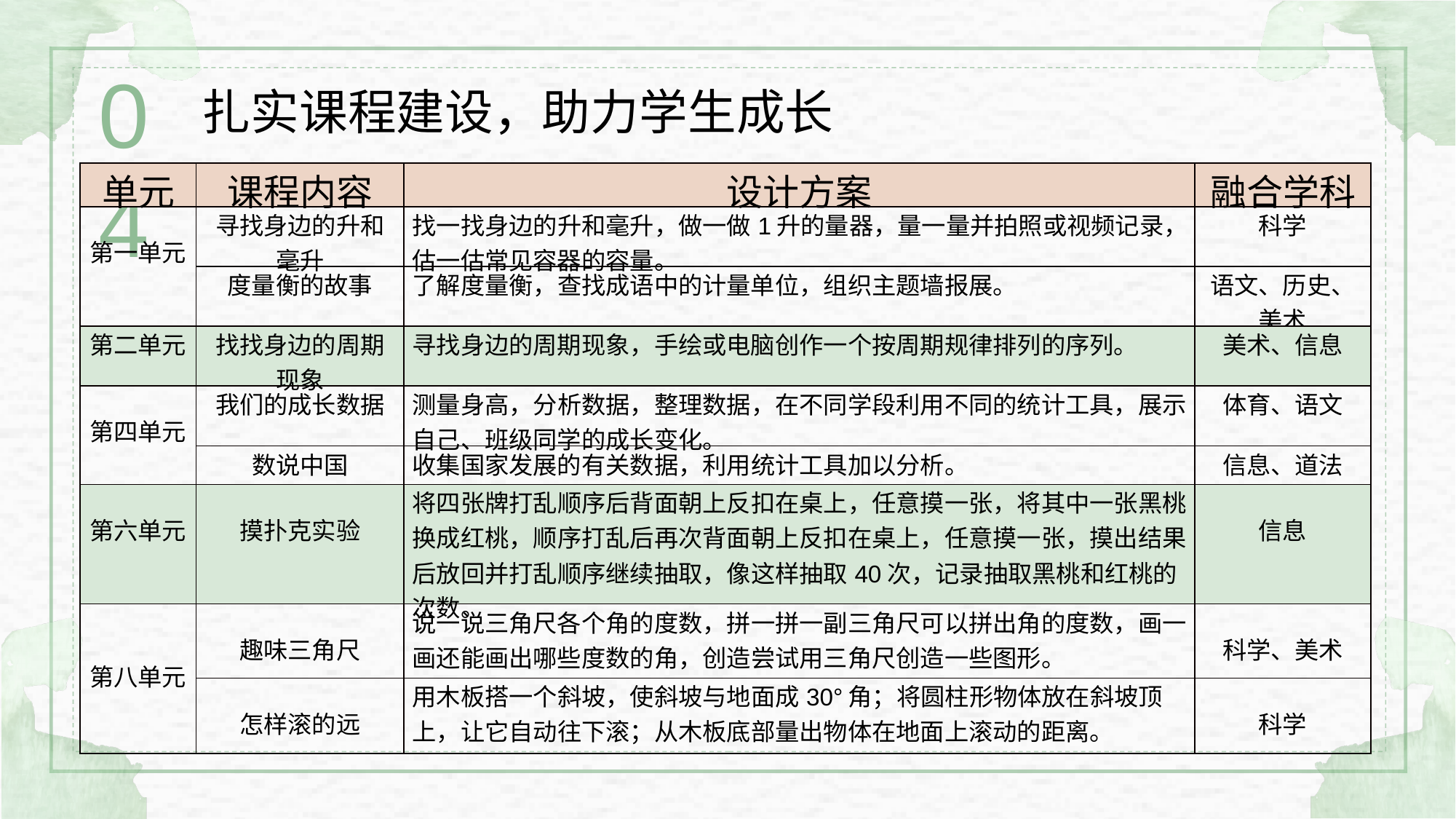

04
扎实课程建设，助力学生成长
| 单元 | 课程内容 | 设计方案 | 融合学科 |
| --- | --- | --- | --- |
| 第一单元 | 寻找身边的升和毫升 | 找一找身边的升和毫升，做一做1升的量器，量一量并拍照或视频记录，估一估常见容器的容量。 | 科学 |
|  | 度量衡的故事 | 了解度量衡，查找成语中的计量单位，组织主题墙报展。 | 语文、历史、美术 |
| 第二单元 | 找找身边的周期现象 | 寻找身边的周期现象，手绘或电脑创作一个按周期规律排列的序列。 | 美术、信息 |
| 第四单元 | 我们的成长数据 | 测量身高，分析数据，整理数据，在不同学段利用不同的统计工具，展示自己、班级同学的成长变化。 | 体育、语文 |
|  | 数说中国 | 收集国家发展的有关数据，利用统计工具加以分析。 | 信息、道法 |
| 第六单元 | 摸扑克实验 | 将四张牌打乱顺序后背面朝上反扣在桌上，任意摸一张，将其中一张黑桃换成红桃，顺序打乱后再次背面朝上反扣在桌上，任意摸一张，摸出结果后放回并打乱顺序继续抽取，像这样抽取40次，记录抽取黑桃和红桃的次数。 | 信息 |
| 第八单元 | 趣味三角尺 | 说一说三角尺各个角的度数，拼一拼一副三角尺可以拼出角的度数，画一画还能画出哪些度数的角，创造尝试用三角尺创造一些图形。 | 科学、美术 |
|  | 怎样滚的远 | 用木板搭一个斜坡，使斜坡与地面成30°角；将圆柱形物体放在斜坡顶上，让它自动往下滚；从木板底部量出物体在地面上滚动的距离。 | 科学 |